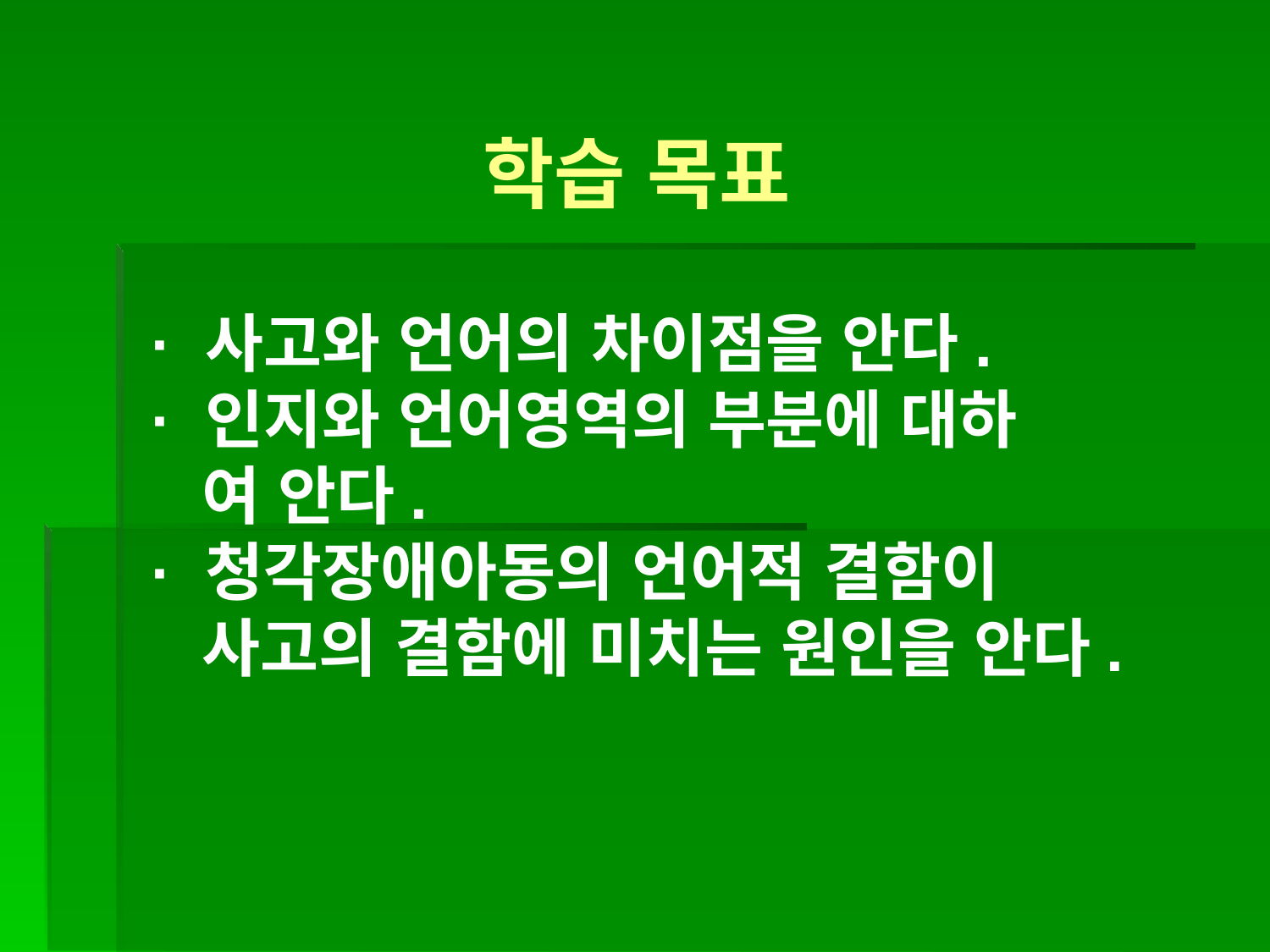

학습 목표
· 사고와 언어의 차이점을 안다.
· 인지와 언어영역의 부분에 대하
  여 안다.
· 청각장애아동의 언어적 결함이
  사고의 결함에 미치는 원인을 안다.